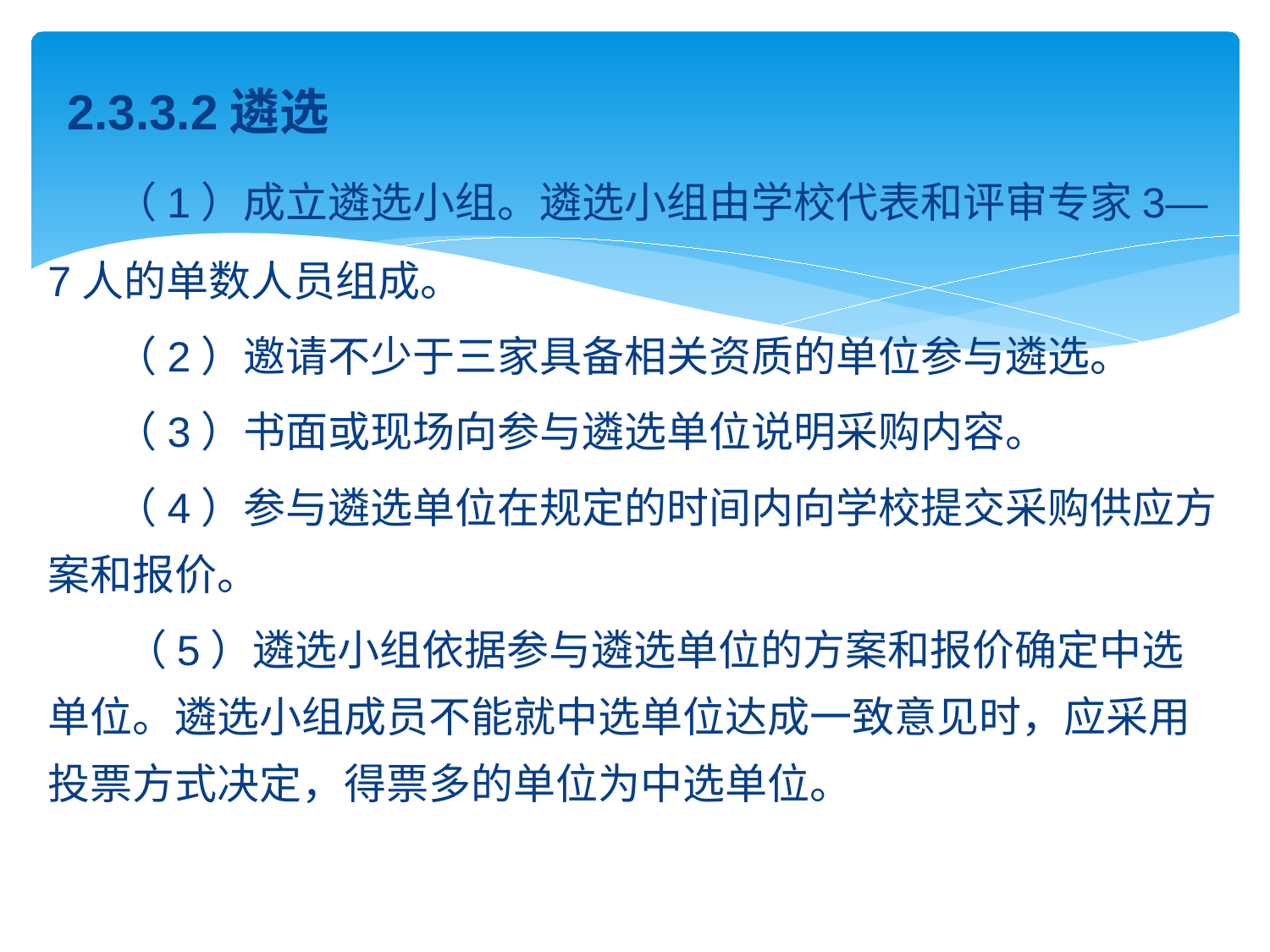

2.3.3.2遴选
     （1）成立遴选小组。遴选小组由学校代表和评审专家3—7人的单数人员组成。
      （2）邀请不少于三家具备相关资质的单位参与遴选。
      （3）书面或现场向参与遴选单位说明采购内容。
      （4）参与遴选单位在规定的时间内向学校提交采购供应方案和报价。
       （5）遴选小组依据参与遴选单位的方案和报价确定中选单位。遴选小组成员不能就中选单位达成一致意见时，应采用投票方式决定，得票多的单位为中选单位。